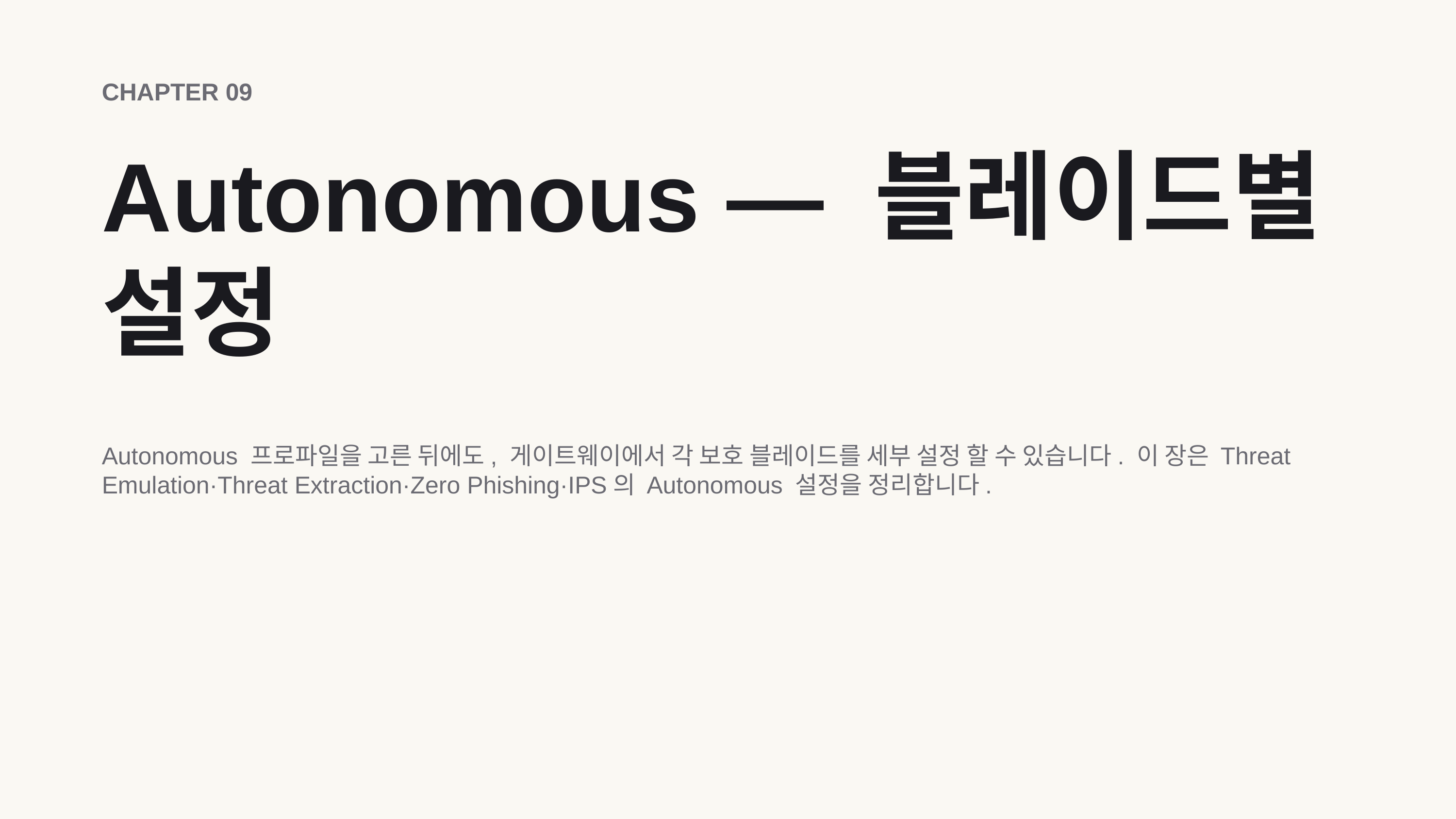

CHAPTER 09
Autonomous — 블레이드별 설정
Autonomous 프로파일을 고른 뒤에도, 게이트웨이에서 각 보호 블레이드를 세부 설정 할 수 있습니다. 이 장은 Threat Emulation·Threat Extraction·Zero Phishing·IPS의 Autonomous 설정을 정리합니다.